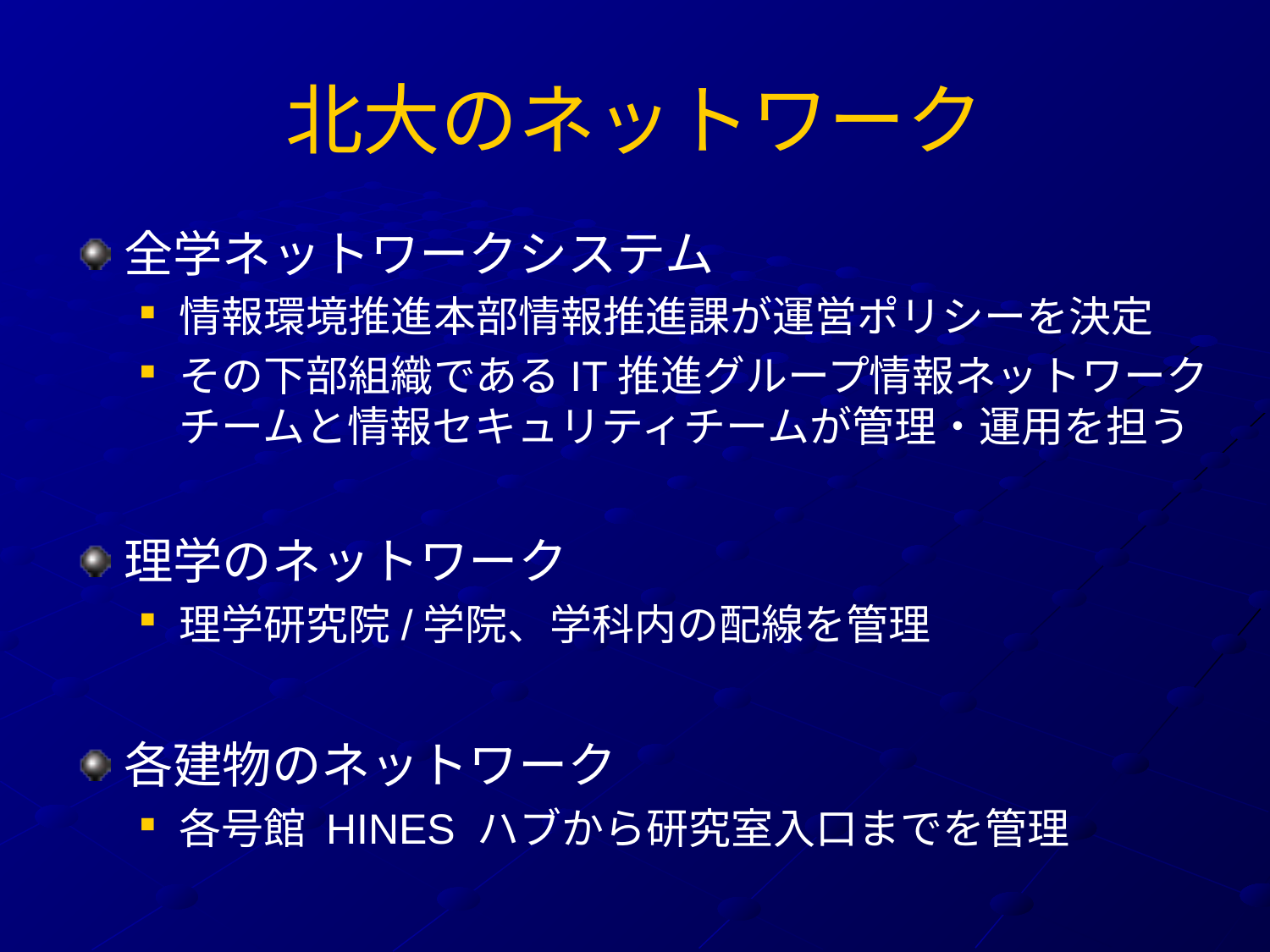

# 北大のネットワーク
全学ネットワークシステム
情報環境推進本部情報推進課が運営ポリシーを決定
その下部組織であるIT推進グループ情報ネットワークチームと情報セキュリティチームが管理・運用を担う

理学のネットワーク
理学研究院/学院、学科内の配線を管理

各建物のネットワーク
各号館 HINES ハブから研究室入口までを管理